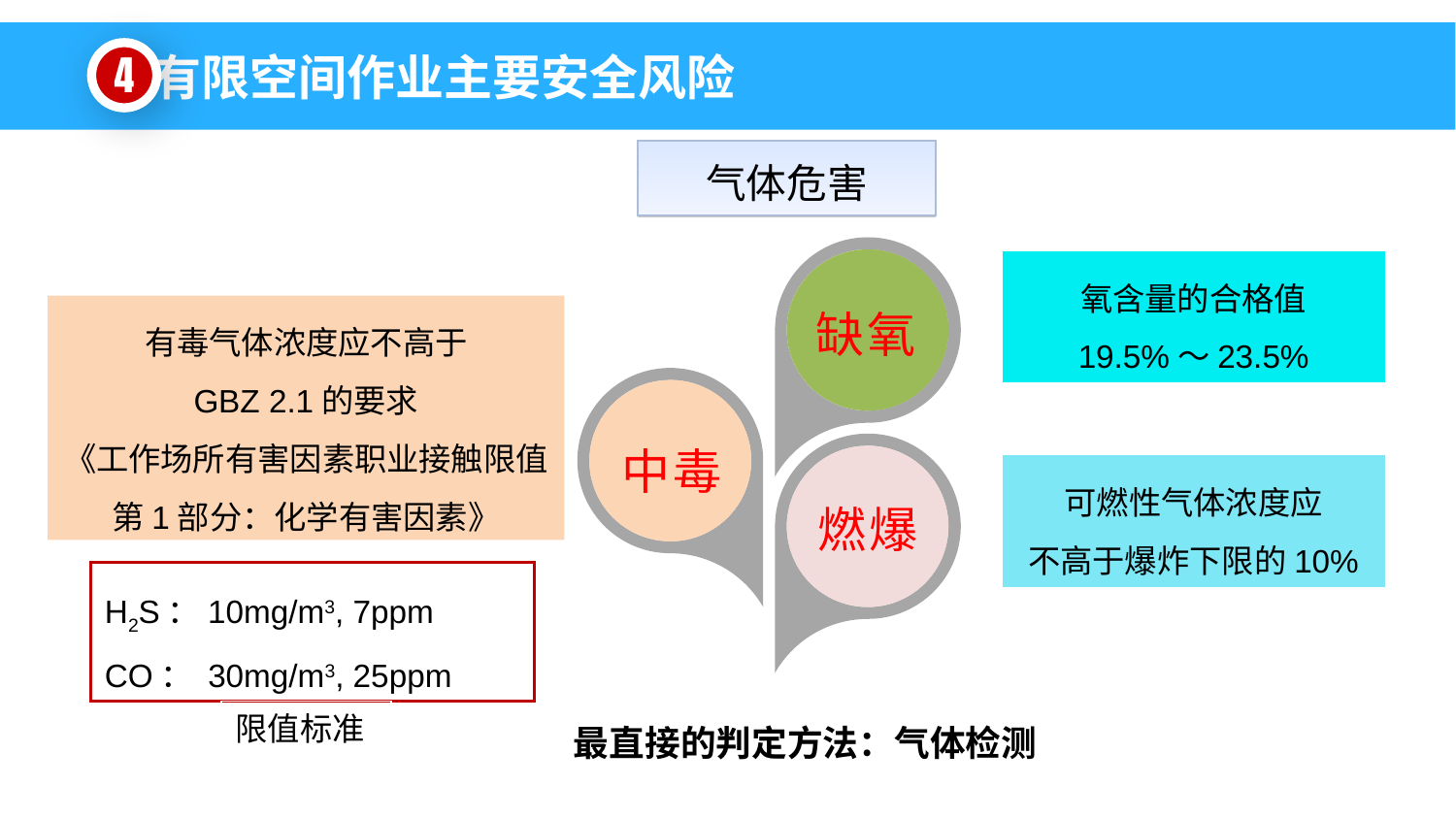

有限空间作业主要安全风险

4
气体危害

氧含量的合格值
19.5%～23.5%
缺氧
有毒气体浓度应不高于
GBZ 2.1的要求
《工作场所有害因素职业接触限值 第1部分：化学有害因素》

中毒

可燃性气体浓度应
不高于爆炸下限的10%
燃爆
H2S：10mg/m3, 7ppm
CO： 30mg/m3, 25ppm
最直接的判定方法：气体检测
限值标准